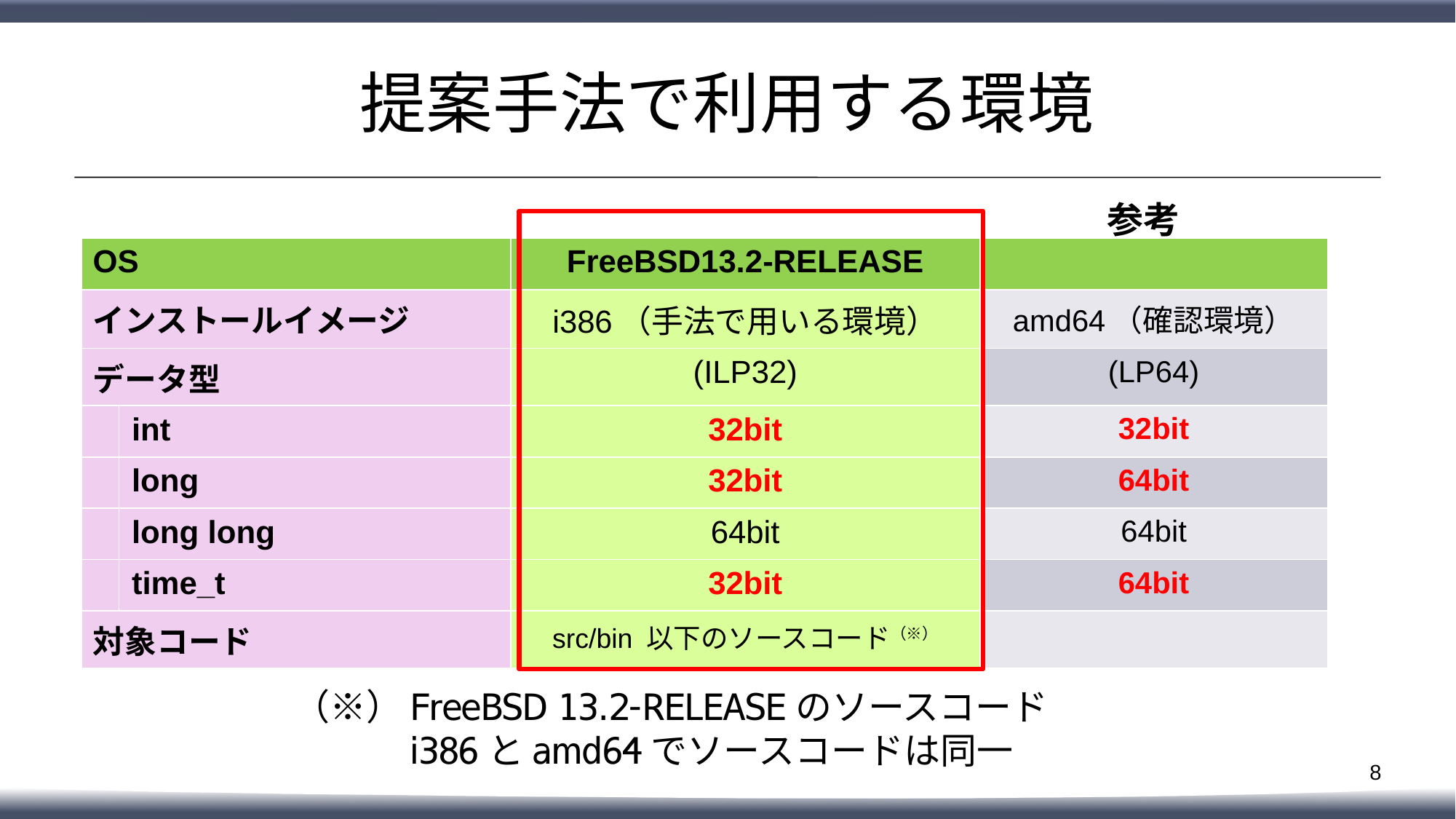

# 提案手法で利用する環境
参考

| OS |  | FreeBSD13.2-RELEASE |  |
| --- | --- | --- | --- |
| インストールイメージ |  | i386（手法で用いる環境） | amd64（確認環境） |
| データ型 |  | (ILP32) | (LP64) |
|  | int | 32bit | 32bit |
|  | long | 32bit | 64bit |
|  | long long | 64bit | 64bit |
|  | time\_t | 32bit | 64bit |
| 対象コード |  | src/bin 以下のソースコード（※） |  |
（※）FreeBSD 13.2-RELEASEのソースコード
　　　i386とamd64でソースコードは同一
8